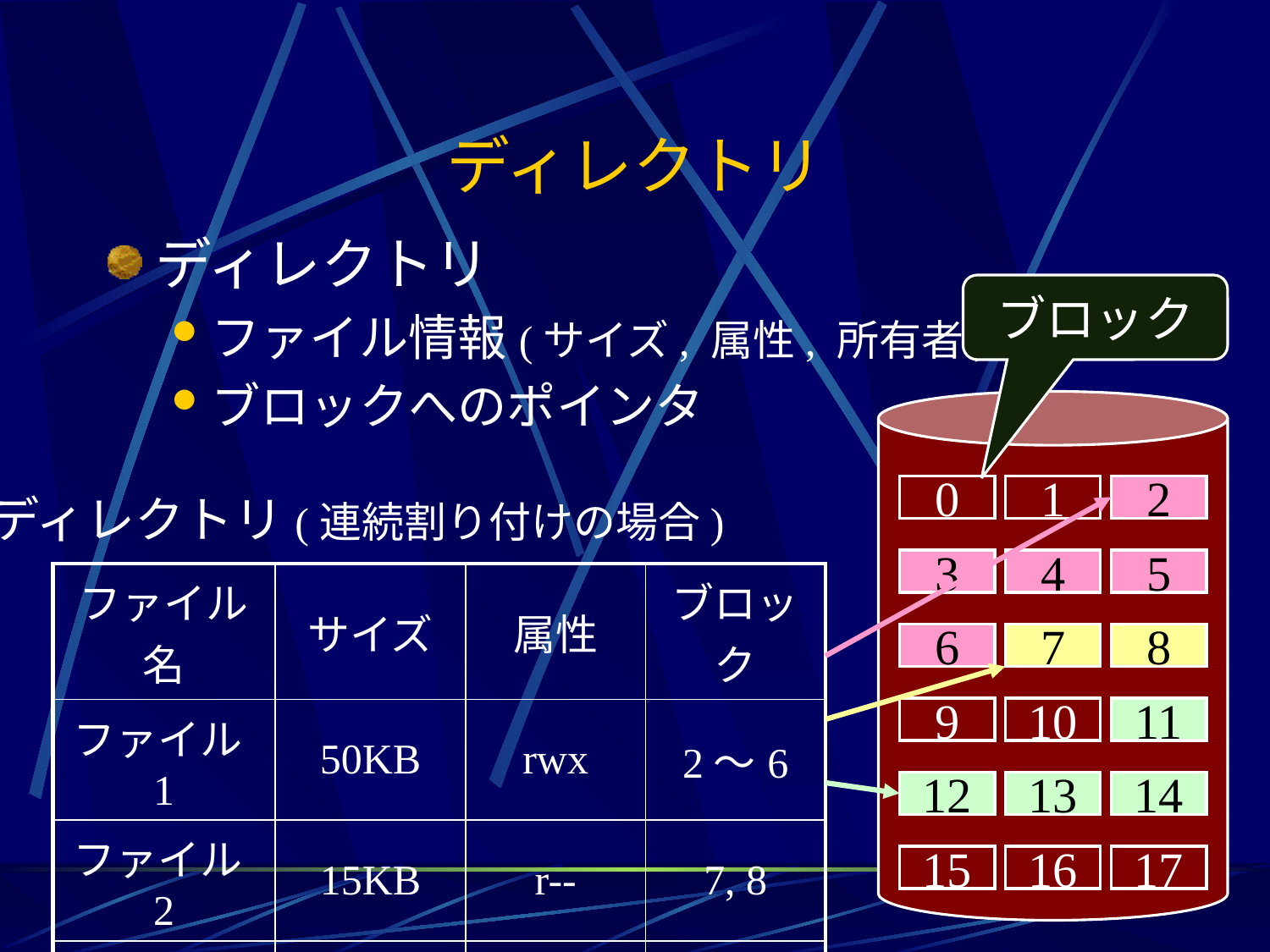

# ディレクトリ
ディレクトリ
ファイル情報(サイズ, 属性, 所有者, ...)
ブロックへのポインタ
ブロック

0
1
2
3
4
5
6
7
8
9
10
11
12
13
14
15
16
17
2
3
4
5
6
ディレクトリ(連続割り付けの場合)

| ファイル名 | サイズ | 属性 | ブロック |
| --- | --- | --- | --- |
| ファイル1 | 50KB | rwx | 2～6 |
| ファイル2 | 15KB | r-- | 7, 8 |
| ファイル3 | 35KB | rw- | 11～14 |
7
8

11
12
13
14